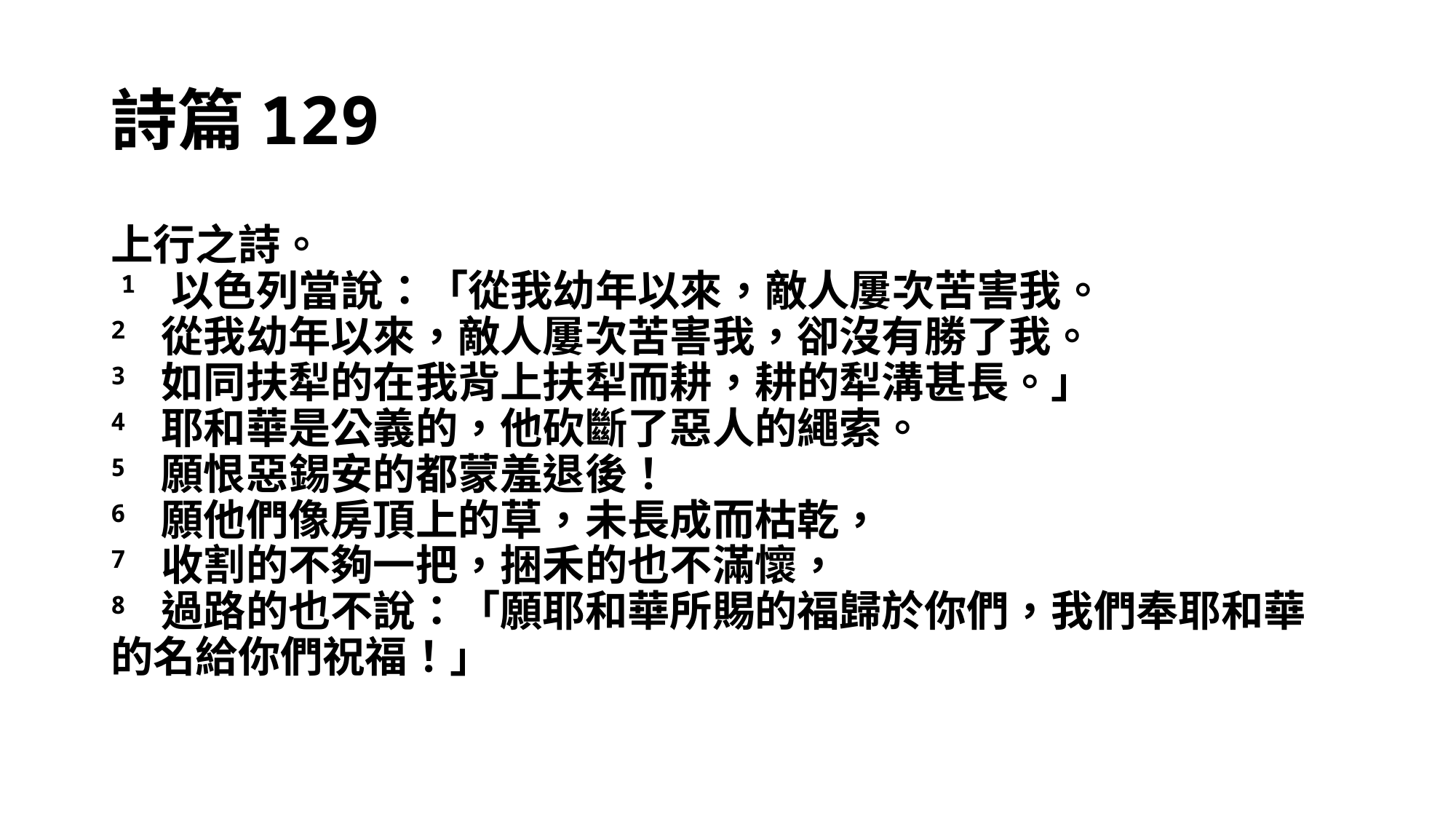

# 詩篇129
上行之詩。
​1 以色列當說：「從我幼年以來，敵人屢次苦害我。
2 從我幼年以來，敵人屢次苦害我，卻沒有勝了我。
3 如同扶犁的在我背上扶犁而耕，耕的犁溝甚長。」
4 耶和華是公義的，他砍斷了惡人的繩索。
5 願恨惡錫安的都蒙羞退後！
6 願他們像房頂上的草，未長成而枯乾，
7 收割的不夠一把，捆禾的也不滿懷，
8 過路的也不說：「願耶和華所賜的福歸於你們，我們奉耶和華的名給你們祝福！」